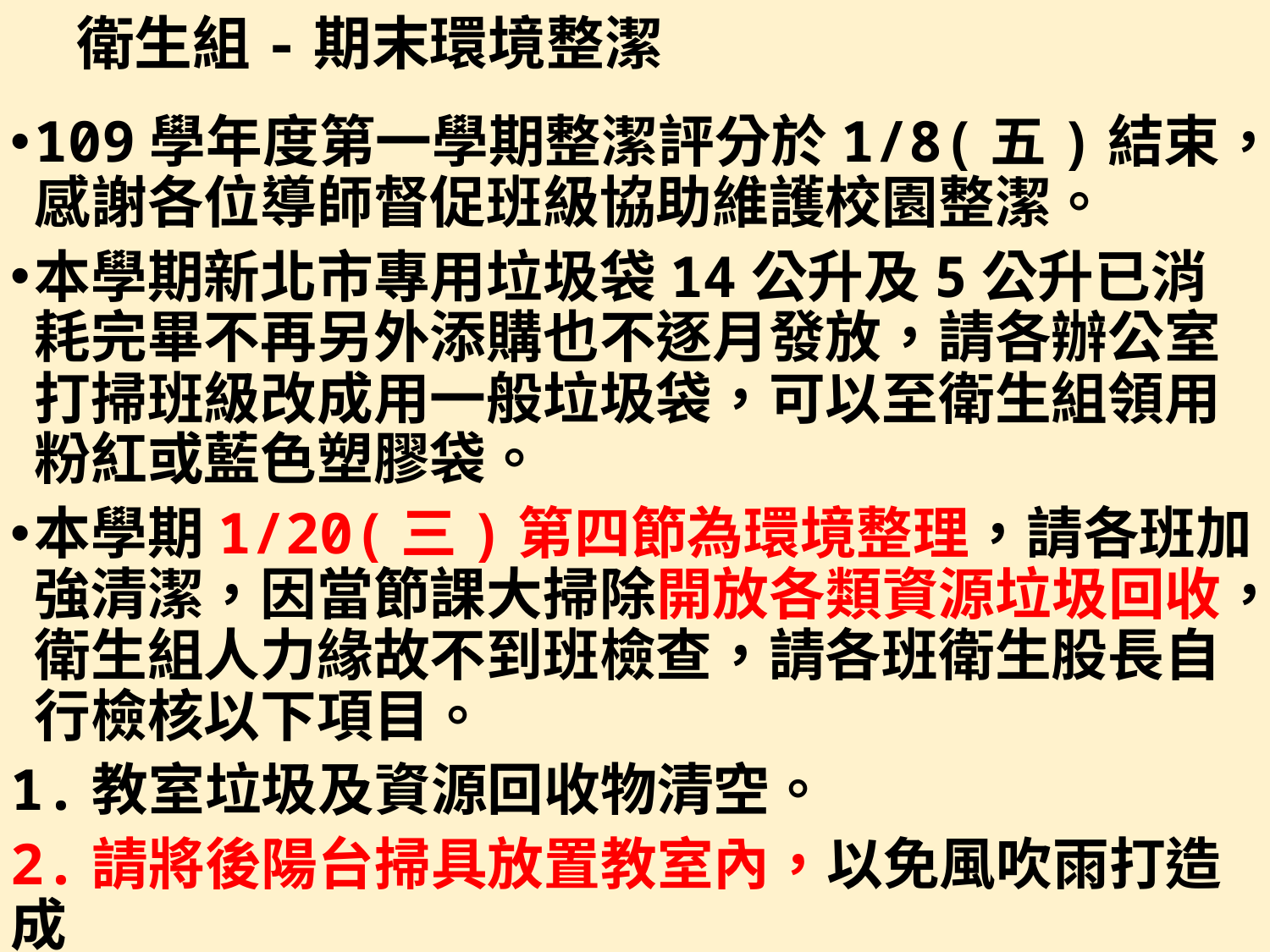

# 衛生組-期末環境整潔

109學年度第一學期整潔評分於1/8(五)結束，感謝各位導師督促班級協助維護校園整潔。
本學期新北市專用垃圾袋14公升及5公升已消耗完畢不再另外添購也不逐月發放，請各辦公室打掃班級改成用一般垃圾袋，可以至衛生組領用粉紅或藍色塑膠袋。
本學期1/20(三)第四節為環境整理，請各班加強清潔，因當節課大掃除開放各類資源垃圾回收，衛生組人力緣故不到班檢查，請各班衛生股長自行檢核以下項目。
1.教室垃圾及資源回收物清空。
2.請將後陽台掃具放置教室內，以免風吹雨打造成
  損壞或遺失。